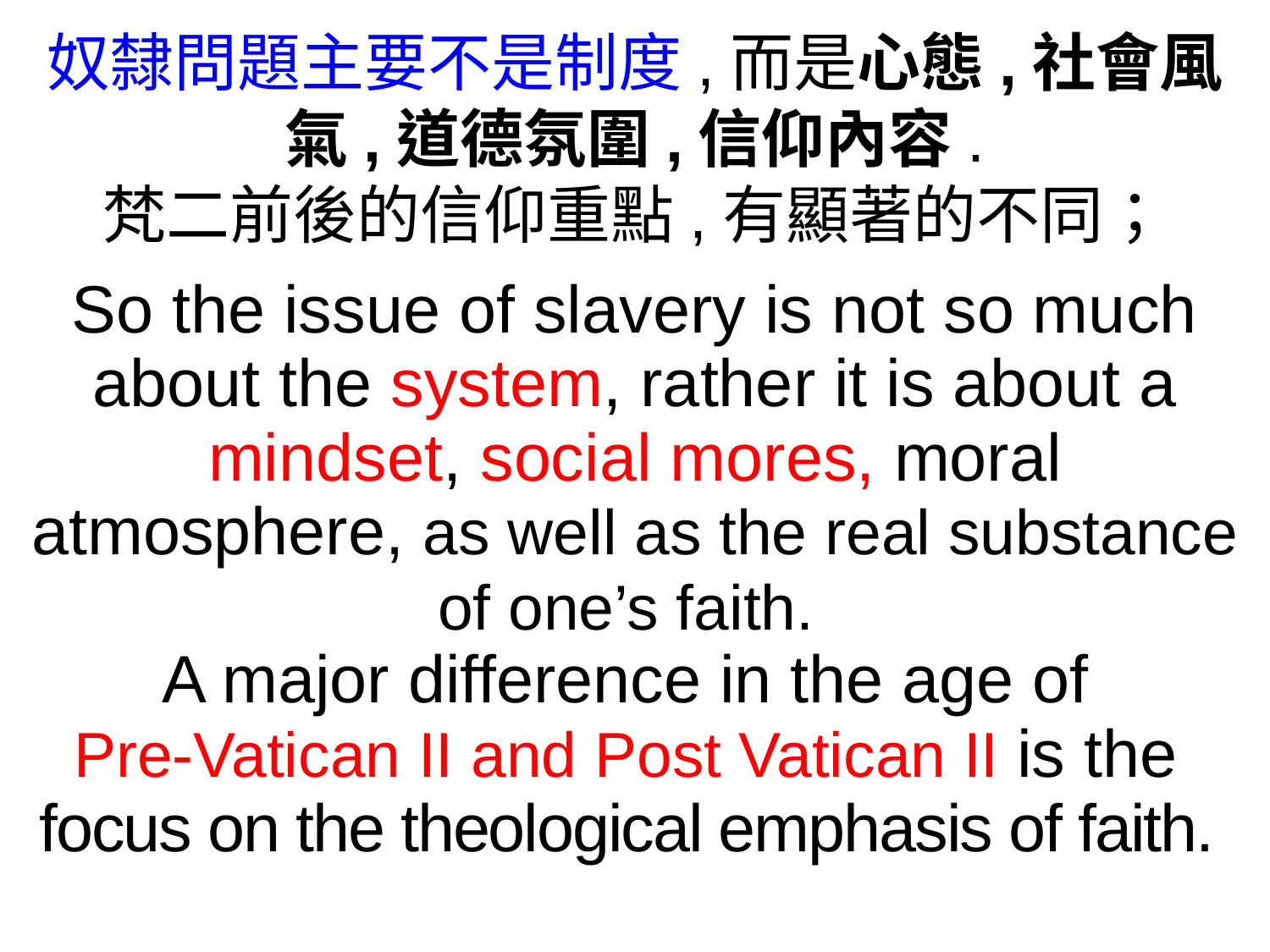

奴隸問題主要不是制度,而是心態,社會風氣,道德氛圍,信仰內容.
梵二前後的信仰重點,有顯著的不同；
So the issue of slavery is not so much about the system, rather it is about a mindset, social mores, moral atmosphere, as well as the real substance of one’s faith.
A major difference in the age of
Pre-Vatican II and Post Vatican II is the
focus on the theological emphasis of faith.